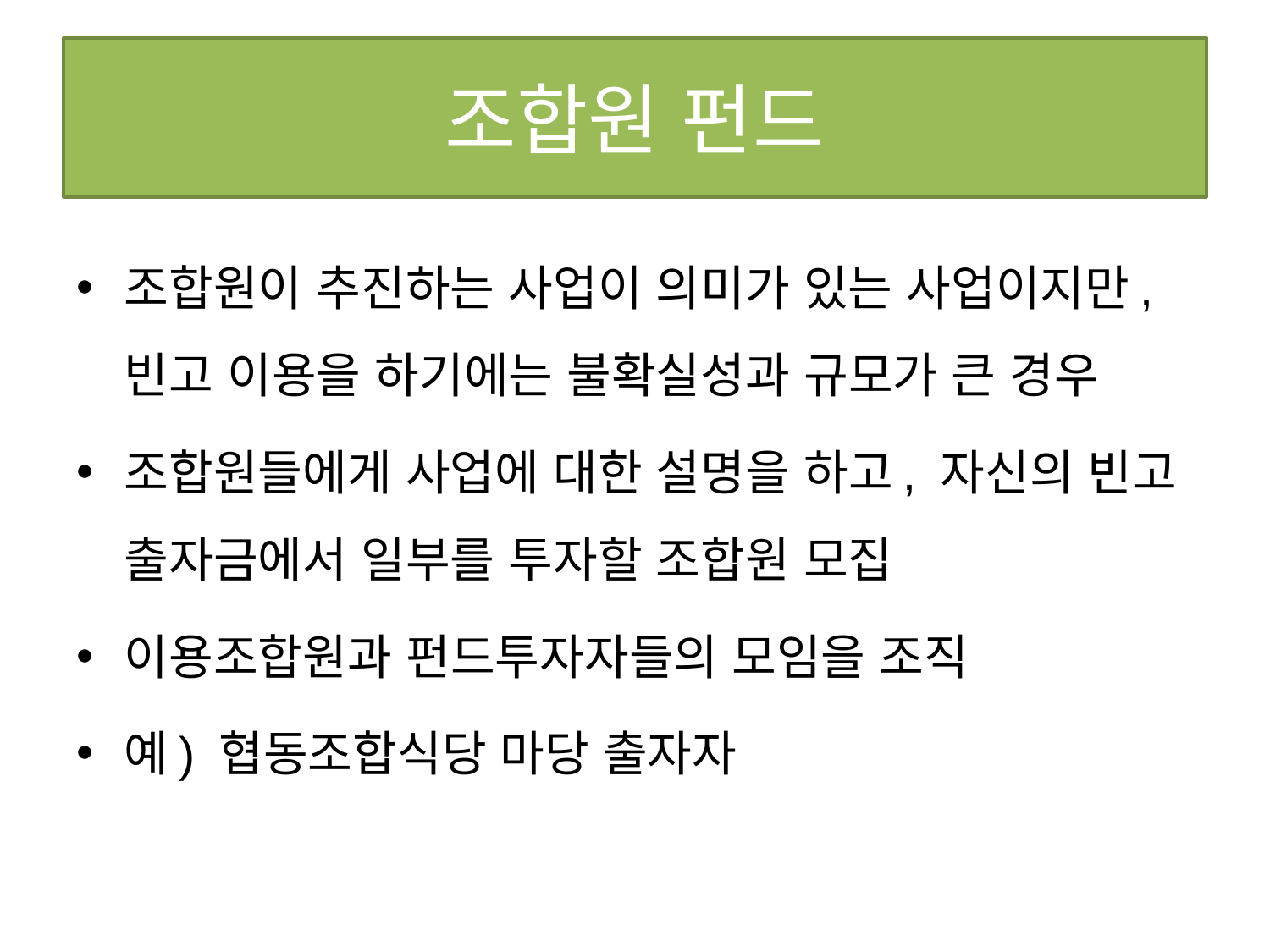

# 조합원 펀드
조합원이 추진하는 사업이 의미가 있는 사업이지만, 빈고 이용을 하기에는 불확실성과 규모가 큰 경우
조합원들에게 사업에 대한 설명을 하고, 자신의 빈고 출자금에서 일부를 투자할 조합원 모집
이용조합원과 펀드투자자들의 모임을 조직
예) 협동조합식당 마당 출자자